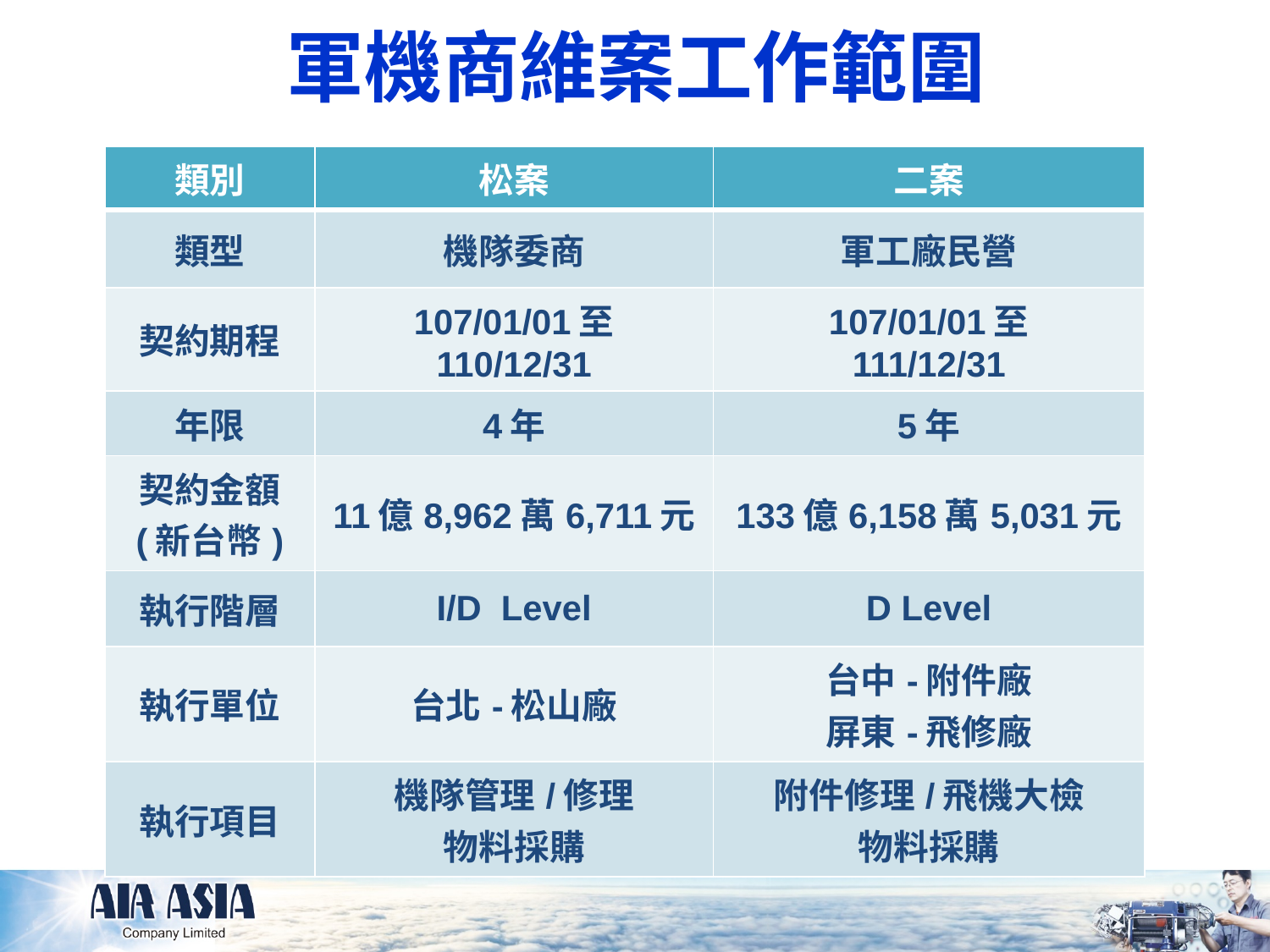

軍機商維案工作範圍
| 類別 | 松案 | 二案 |
| --- | --- | --- |
| 類型 | 機隊委商 | 軍工廠民營 |
| 契約期程 | 107/01/01至 110/12/31 | 107/01/01至 111/12/31 |
| 年限 | 4年 | 5年 |
| 契約金額 (新台幣) | 11億8,962萬6,711元 | 133億6,158萬5,031元 |
| 執行階層 | I/D Level | D Level |
| 執行單位 | 台北-松山廠 | 台中-附件廠 屏東-飛修廠 |
| 執行項目 | 機隊管理/修理 物料採購 | 附件修理/飛機大檢 物料採購 |